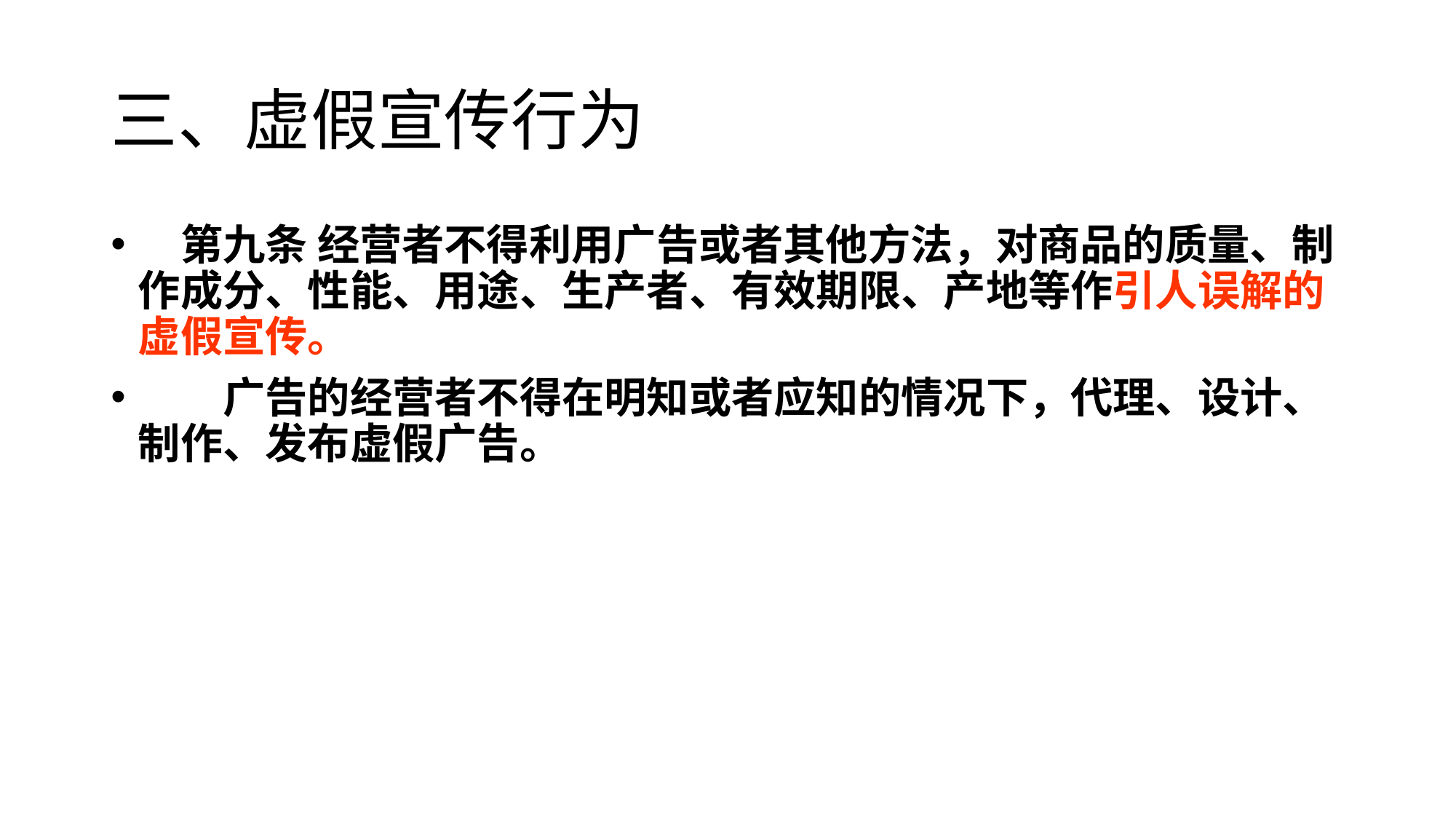

# 三、虚假宣传行为
　第九条 经营者不得利用广告或者其他方法，对商品的质量、制作成分、性能、用途、生产者、有效期限、产地等作引人误解的虚假宣传。
　　广告的经营者不得在明知或者应知的情况下，代理、设计、制作、发布虚假广告。